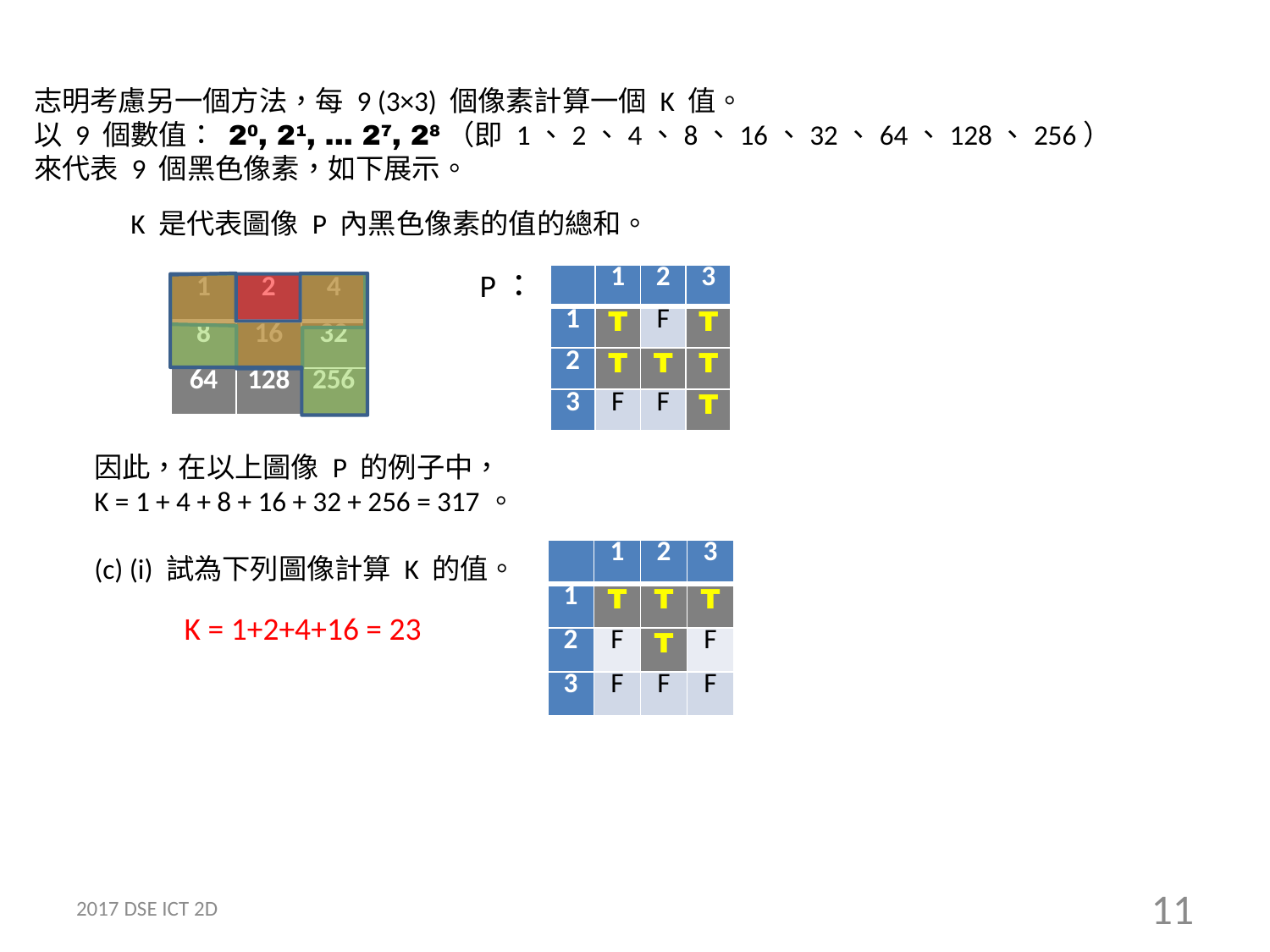

志明考慮另一個方法，每 9 (3×3) 個像素計算一個 K 值。
以 9 個數值： 20, 21, ... 27, 28（即 1、2、4、8、16、32、64、128、256）
來代表 9 個黑色像素，如下展示。

K 是代表圖像 P 內黑色像素的值的總和。
P：
|  | 1 | 2 | 3 |
| --- | --- | --- | --- |
| 1 | T | F | T |
| 2 | T | T | T |
| 3 | F | F | T |

| 1 | 2 | 4 |
| --- | --- | --- |
| 8 | 16 | 32 |
| 64 | 128 | 256 |
因此，在以上圖像 P 的例子中，
K = 1 + 4 + 8 + 16 + 32 + 256 = 317。

(c) (i) 試為下列圖像計算 K 的值。
|  | 1 | 2 | 3 |
| --- | --- | --- | --- |
| 1 | T | T | T |
| 2 | F | T | F |
| 3 | F | F | F |
K = 1+2+4+16 = 23
2017 DSE ICT 2D
11